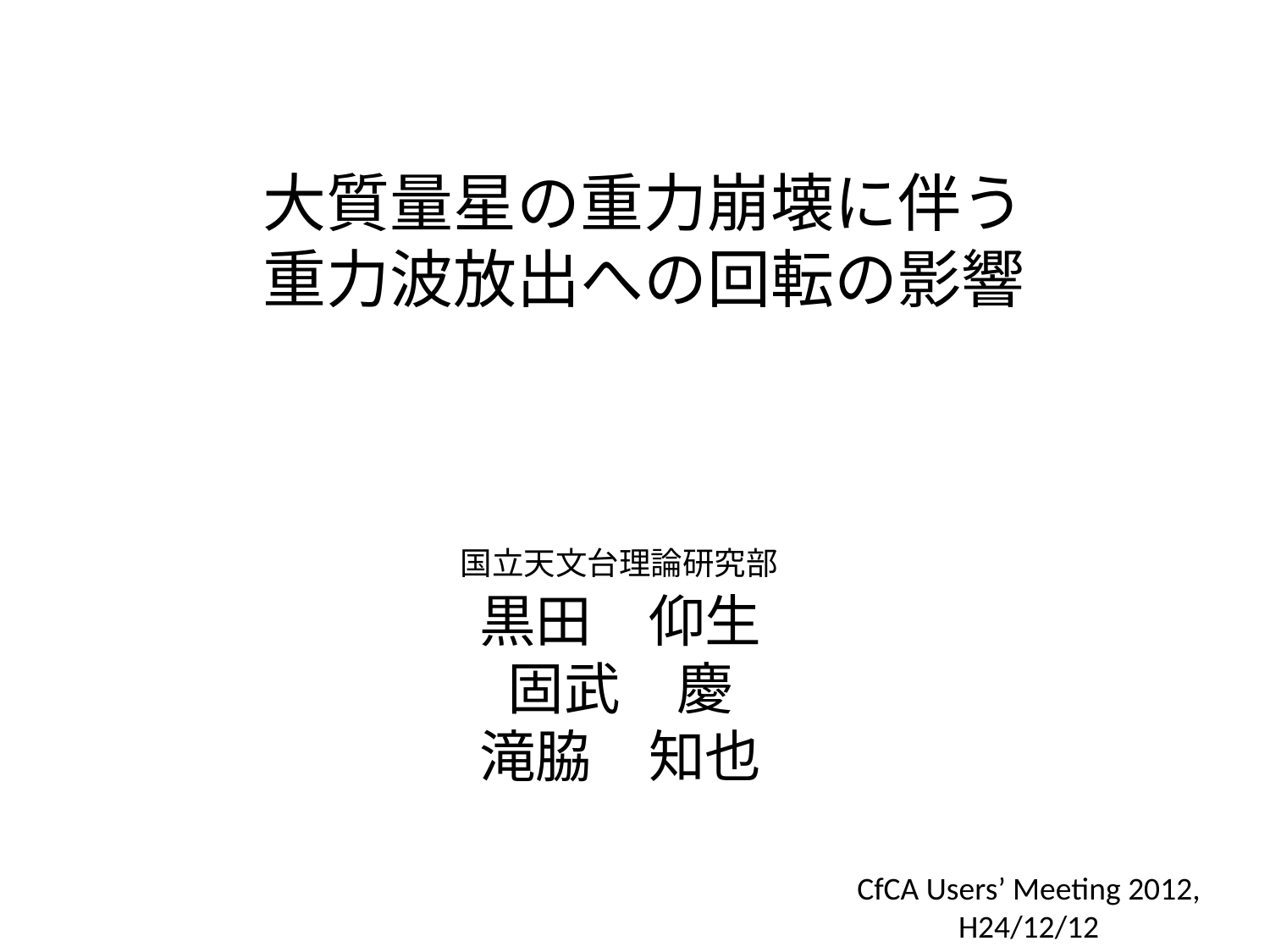

大質量星の重力崩壊に伴う
重力波放出への回転の影響
国立天文台理論研究部
黒田　仰生
固武　慶
滝脇　知也
CfCA Users’ Meeting 2012, H24/12/12